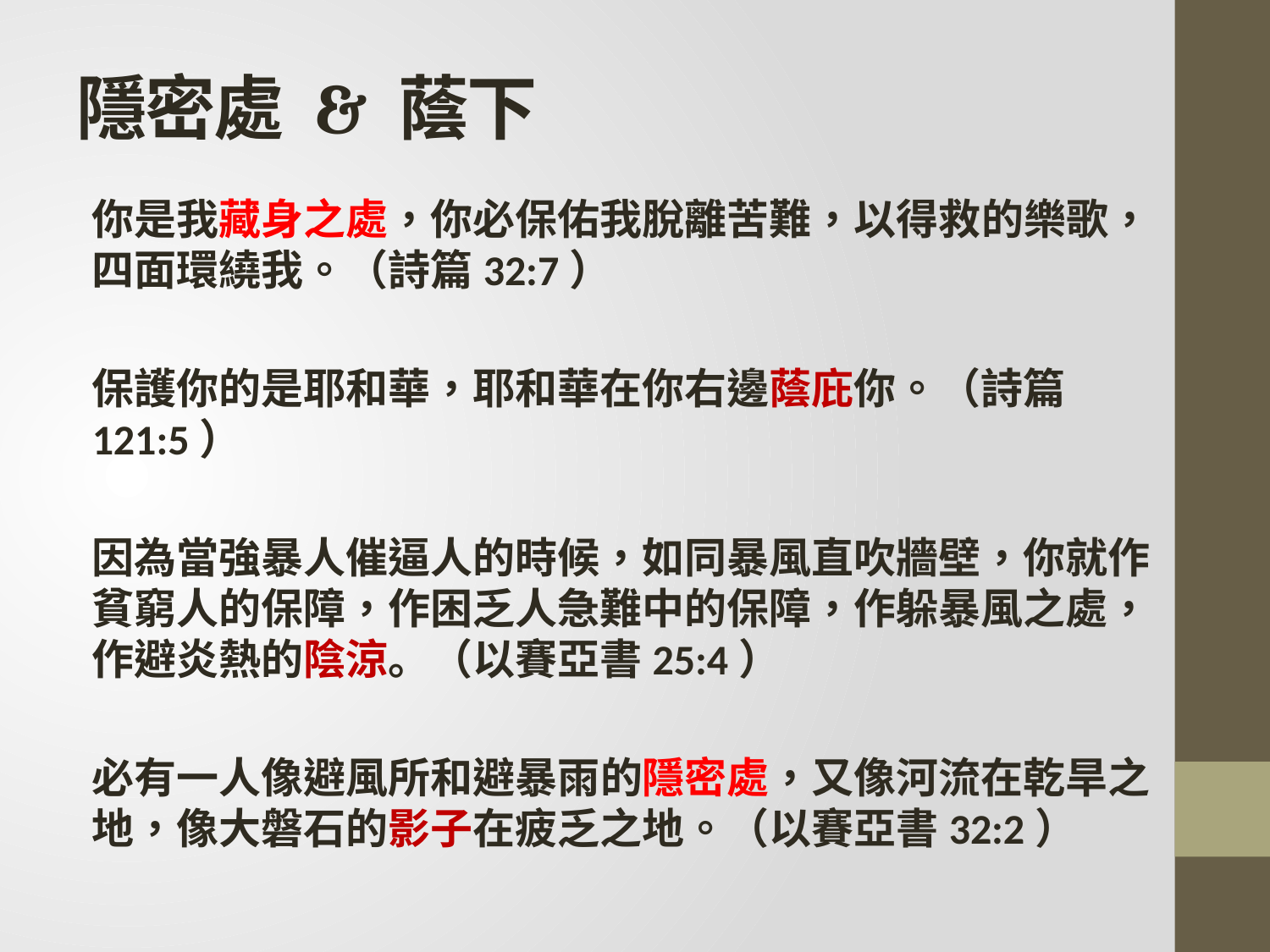

# 隱密處 & 蔭下
你是我藏身之處，你必保佑我脫離苦難，以得救的樂歌，四面環繞我。（詩篇32:7）

保護你的是耶和華，耶和華在你右邊蔭庇你。（詩篇121:5）

因為當強暴人催逼人的時候，如同暴風直吹牆壁，你就作貧窮人的保障，作困乏人急難中的保障，作躲暴風之處，作避炎熱的陰涼。（以賽亞書25:4）

必有一人像避風所和避暴雨的隱密處，又像河流在乾旱之地，像大磐石的影子在疲乏之地。（以賽亞書32:2）